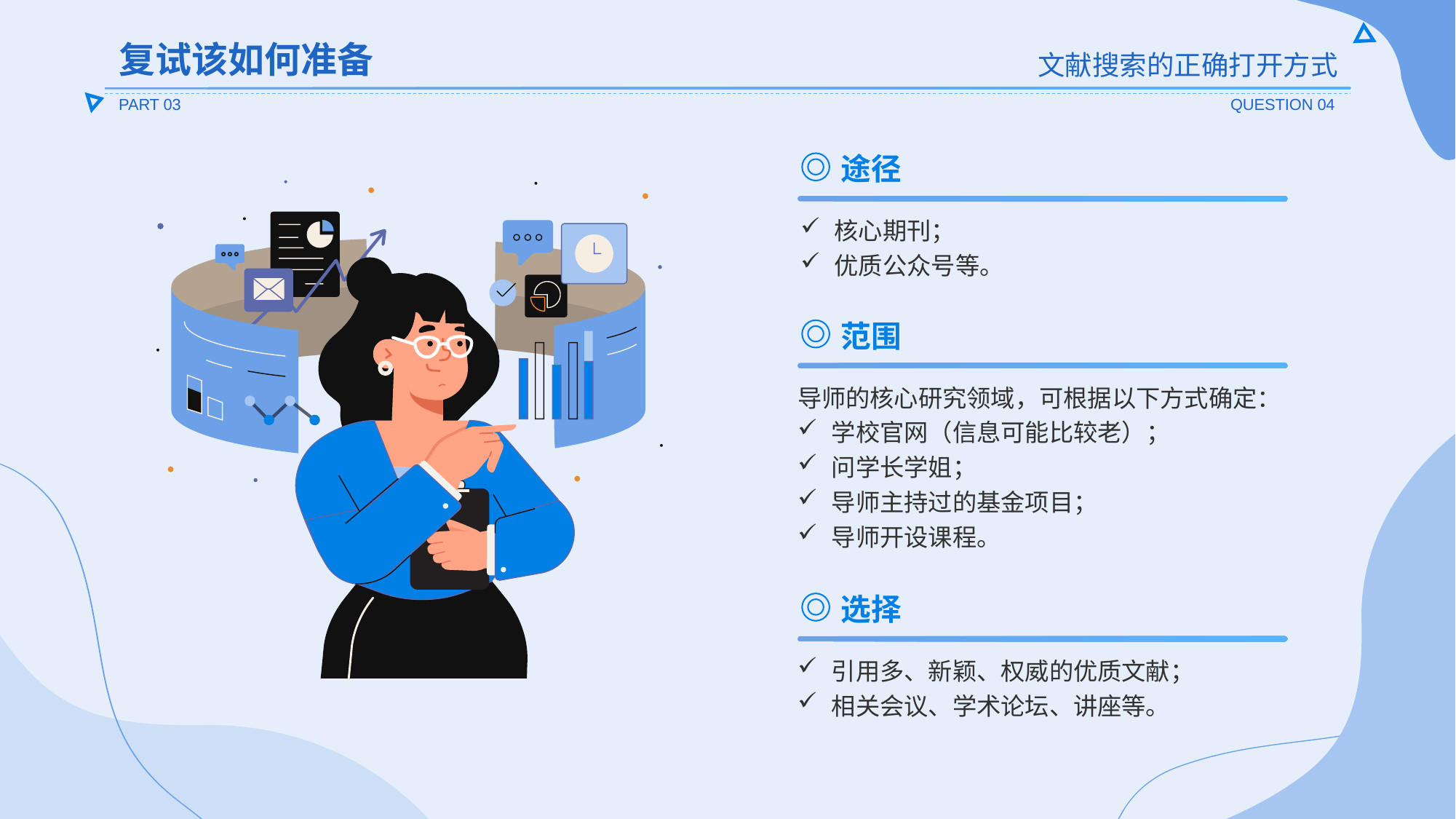

复试该如何准备
文献搜索的正确打开方式
PART 03
QUESTION 04
途径

核心期刊；
优质公众号等。
范围

导师的核心研究领域，可根据以下方式确定：
学校官网（信息可能比较老）；
问学长学姐；
导师主持过的基金项目；
导师开设课程。
选择

引用多、新颖、权威的优质文献；
相关会议、学术论坛、讲座等。